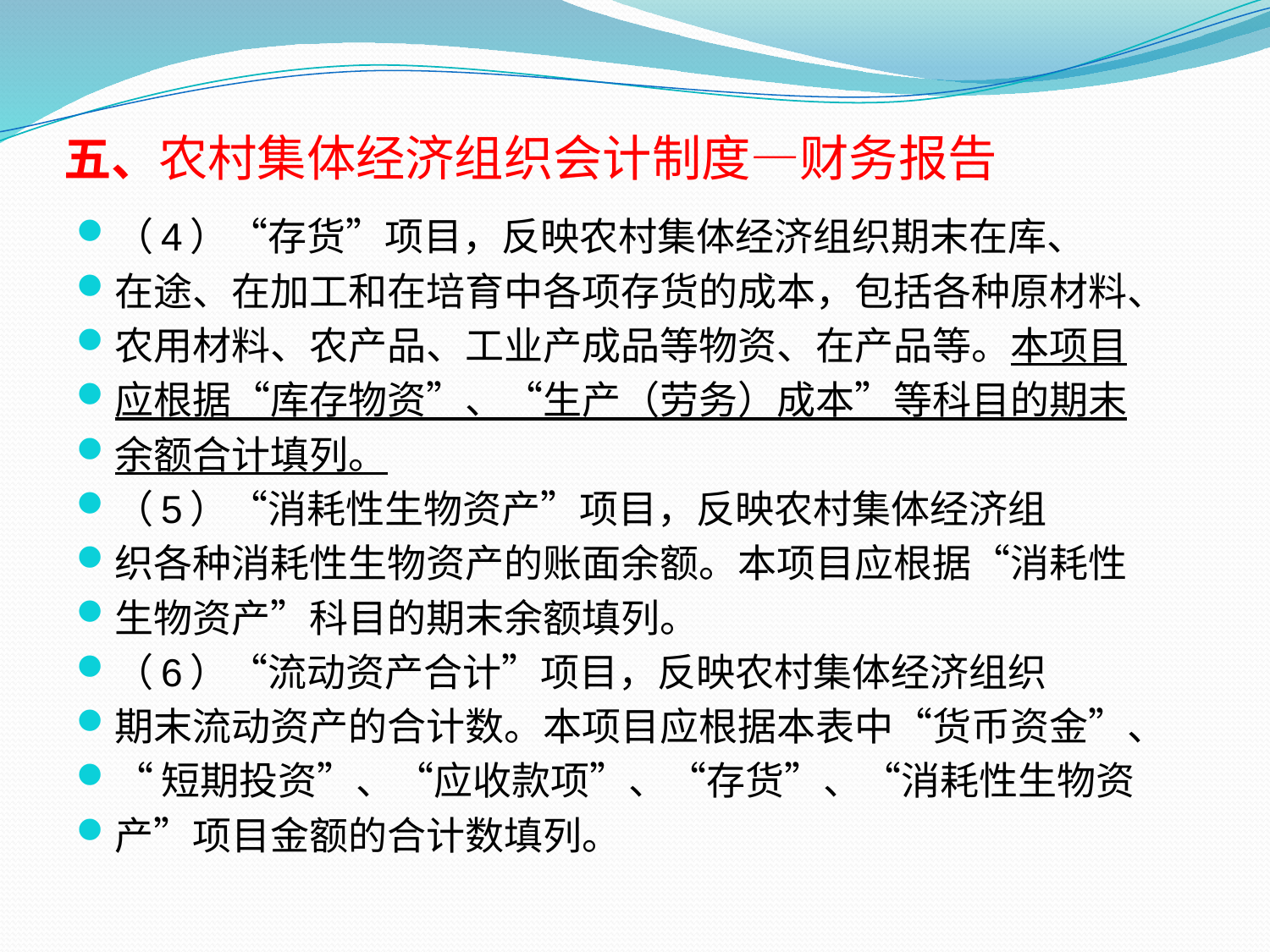

# 五、农村集体经济组织会计制度—财务报告
（4）“存货”项目，反映农村集体经济组织期末在库、
在途、在加工和在培育中各项存货的成本，包括各种原材料、
农用材料、农产品、工业产成品等物资、在产品等。本项目
应根据“库存物资”、“生产（劳务）成本”等科目的期末
余额合计填列。
（5）“消耗性生物资产”项目，反映农村集体经济组
织各种消耗性生物资产的账面余额。本项目应根据“消耗性
生物资产”科目的期末余额填列。
（6）“流动资产合计”项目，反映农村集体经济组织
期末流动资产的合计数。本项目应根据本表中“货币资金”、
“短期投资”、“应收款项”、“存货”、“消耗性生物资
产”项目金额的合计数填列。